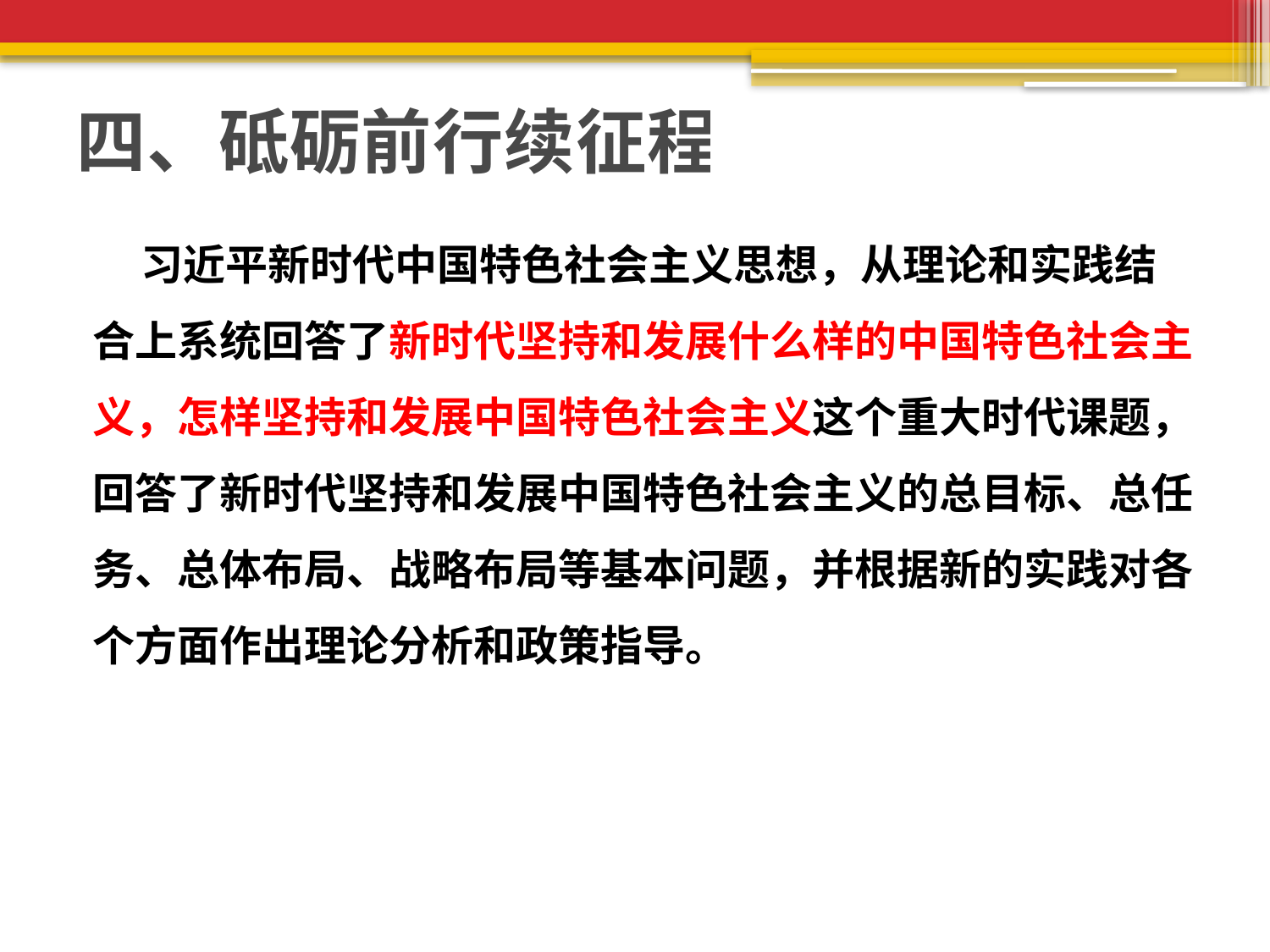

# 四、砥砺前行续征程
    习近平新时代中国特色社会主义思想，从理论和实践结合上系统回答了新时代坚持和发展什么样的中国特色社会主义，怎样坚持和发展中国特色社会主义这个重大时代课题，回答了新时代坚持和发展中国特色社会主义的总目标、总任务、总体布局、战略布局等基本问题，并根据新的实践对各个方面作出理论分析和政策指导。